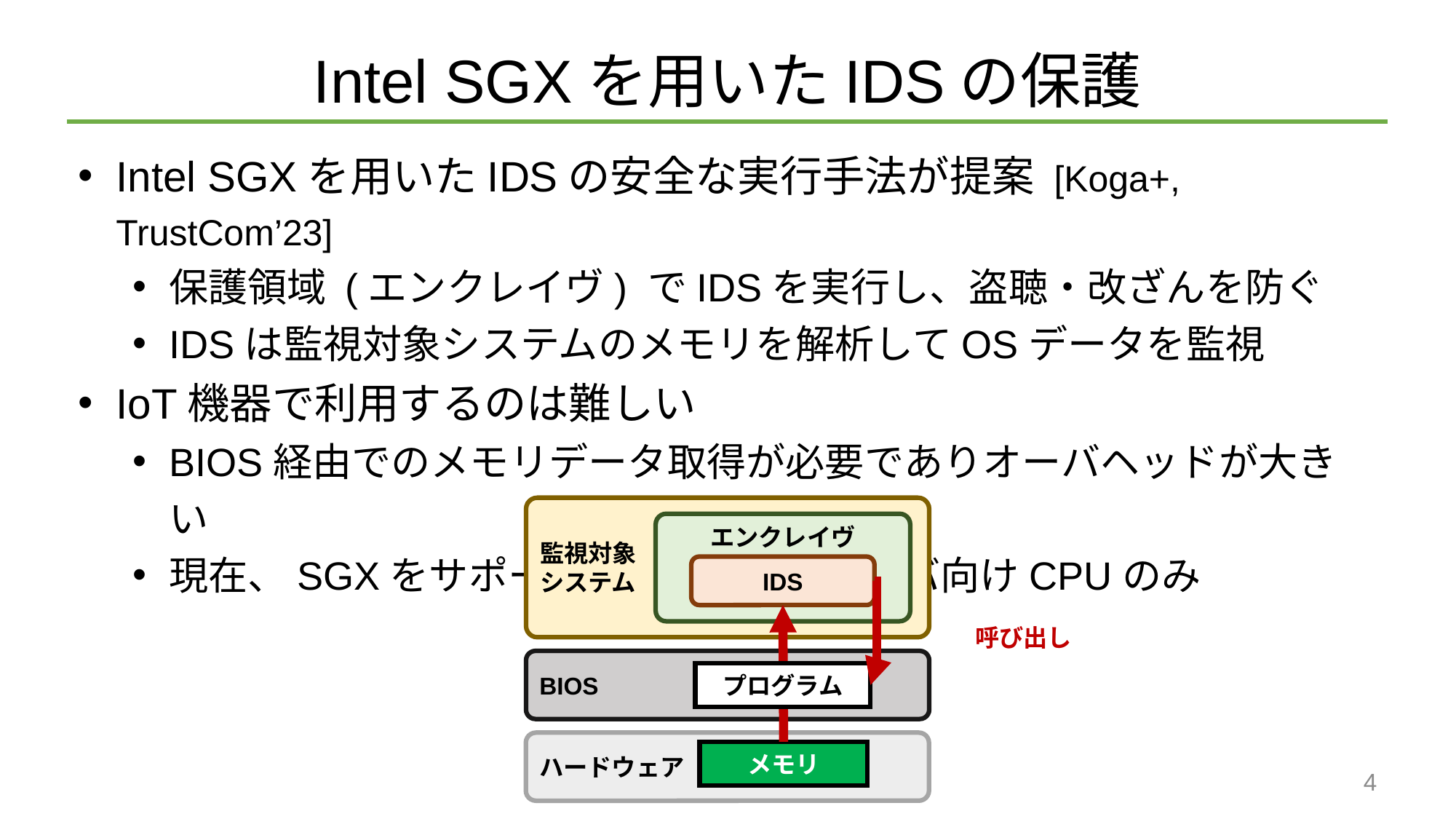

# Intel SGXを用いたIDSの保護
Intel SGXを用いたIDSの安全な実行手法が提案 [Koga+, TrustCom’23]
保護領域 (エンクレイヴ) でIDSを実行し、盗聴・改ざんを防ぐ
IDSは監視対象システムのメモリを解析してOSデータを監視
IoT機器で利用するのは難しい
BIOS経由でのメモリデータ取得が必要でありオーバヘッドが大きい
現在、SGXをサポートしているのはサーバ向けCPUのみ
監視対象
システム
エンクレイヴ
IDS
呼び出し
BIOS
プログラム
ハードウェア
メモリ
4